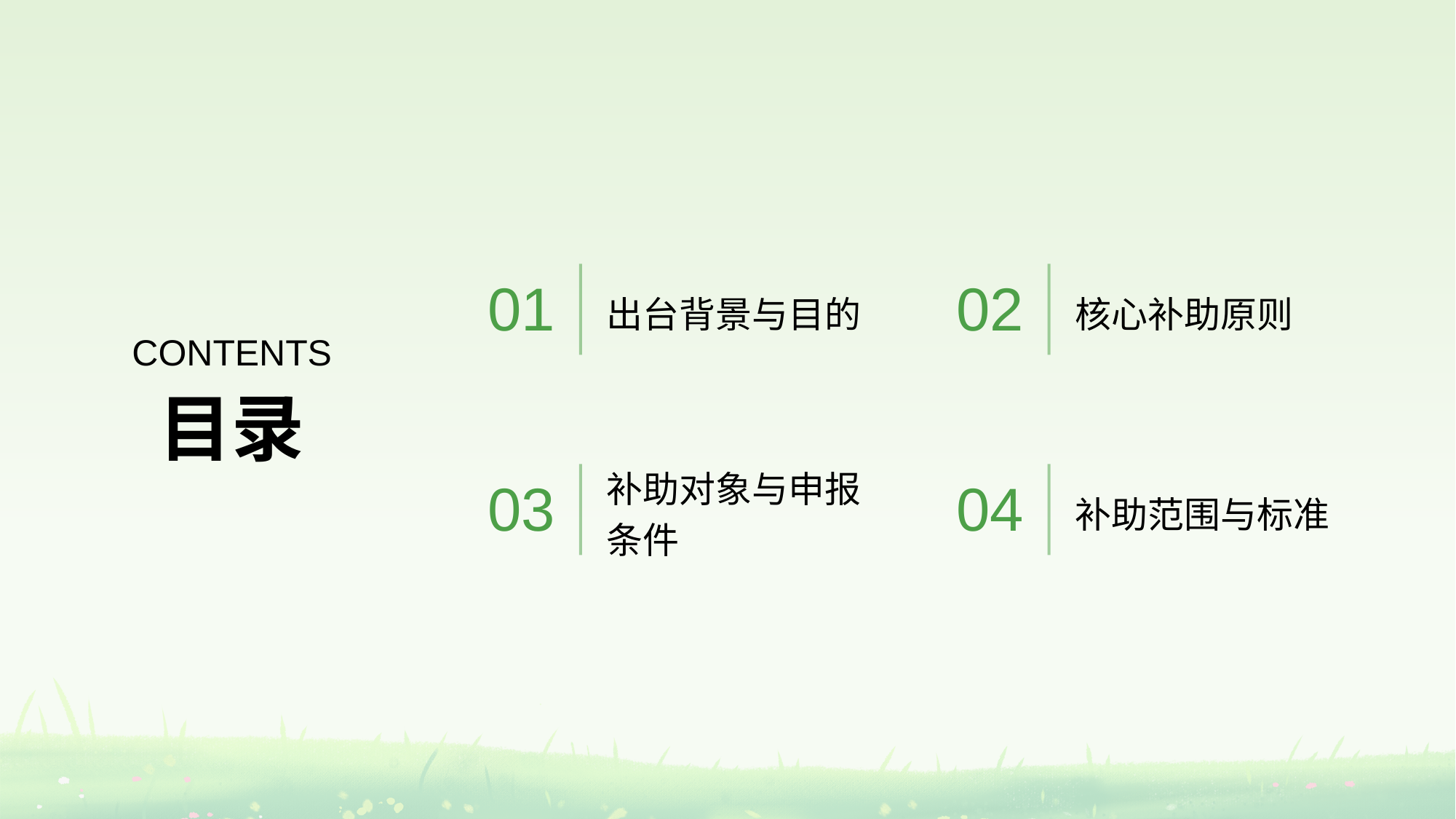

出台背景与目的
核心补助原则

01
02
CONTENTS
目录
补助对象与申报条件
补助范围与标准

03
04